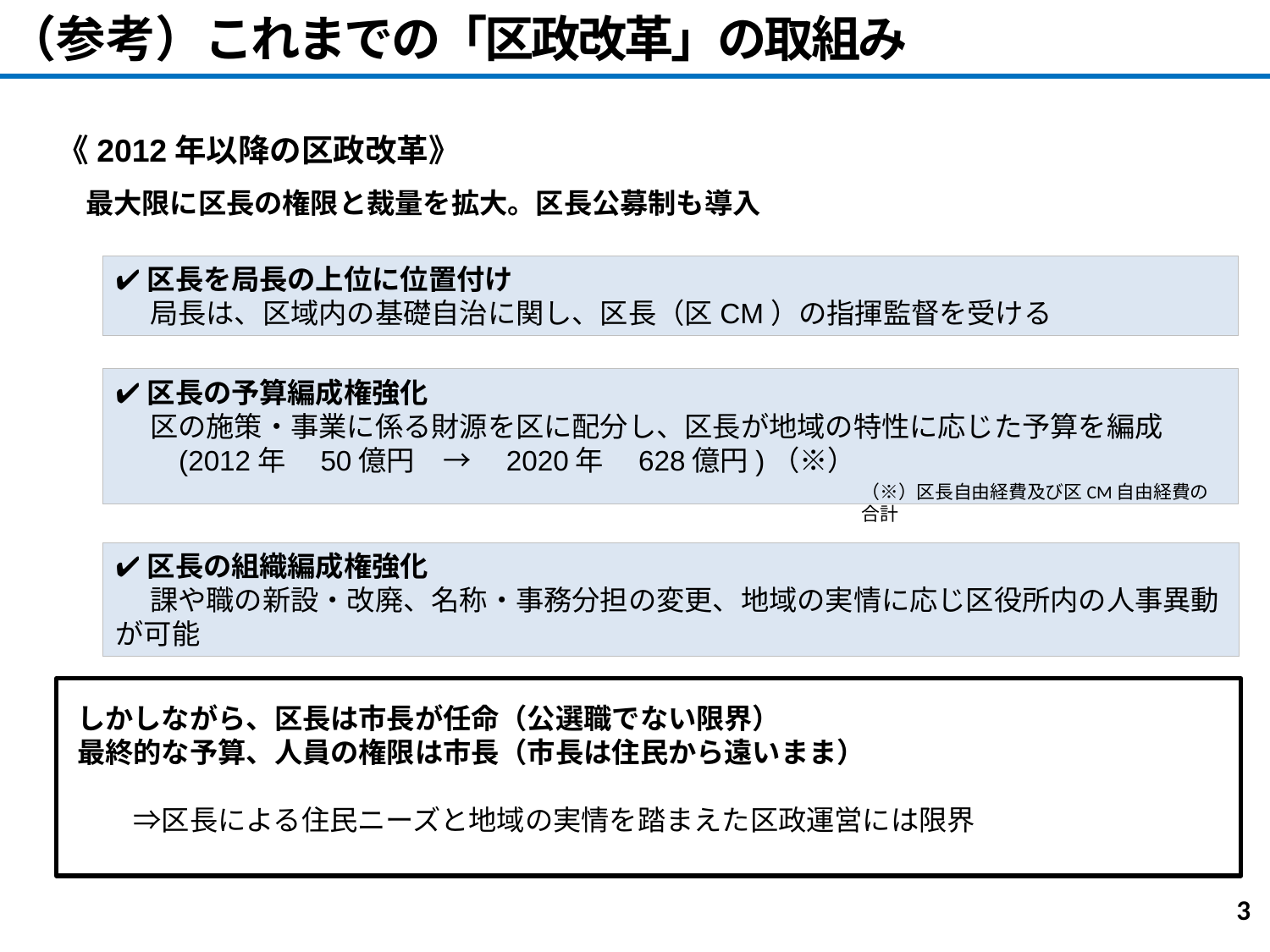

（参考）これまでの「区政改革」の取組み

《2012年以降の区政改革》
　最大限に区長の権限と裁量を拡大。区長公募制も導入

✔区長を局長の上位に位置付け
　 局長は、区域内の基礎自治に関し、区長（区CM）の指揮監督を受ける
✔区長の予算編成権強化
　 区の施策・事業に係る財源を区に配分し、区長が地域の特性に応じた予算を編成
　　(2012年　50億円　→　2020年　628億円)（※）

（※）区長自由経費及び区CM自由経費の合計
✔区長の組織編成権強化
　 課や職の新設・改廃、名称・事務分担の変更、地域の実情に応じ区役所内の人事異動が可能

しかしながら、区長は市長が任命（公選職でない限界）
最終的な予算、人員の権限は市長（市長は住民から遠いまま）

　　⇒区長による住民ニーズと地域の実情を踏まえた区政運営には限界
3